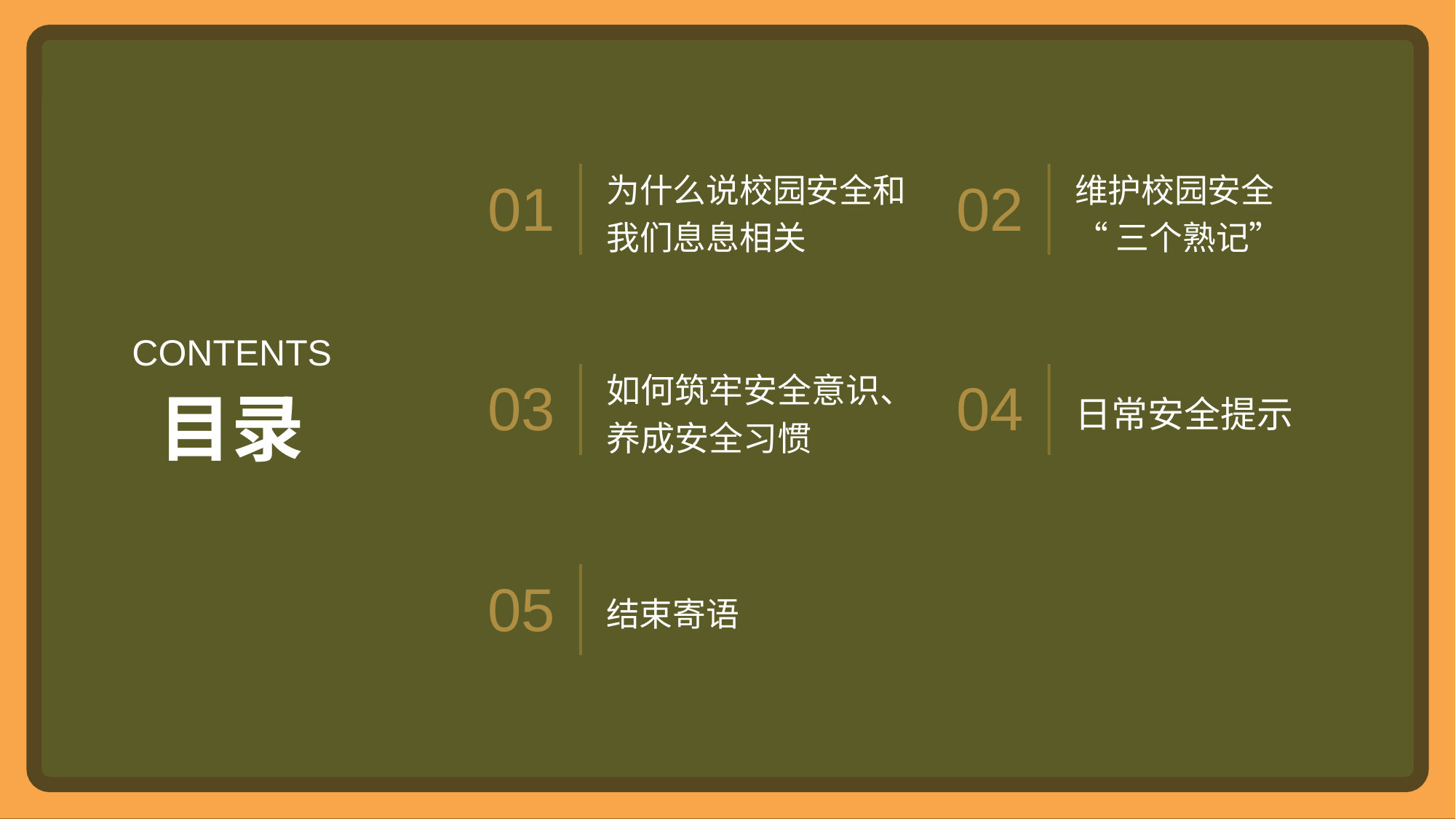

为什么说校园安全和我们息息相关
维护校园安全
“三个熟记”

01
02
CONTENTS
如何筑牢安全意识、养成安全习惯
日常安全提示

03
04
目录
结束寄语

05